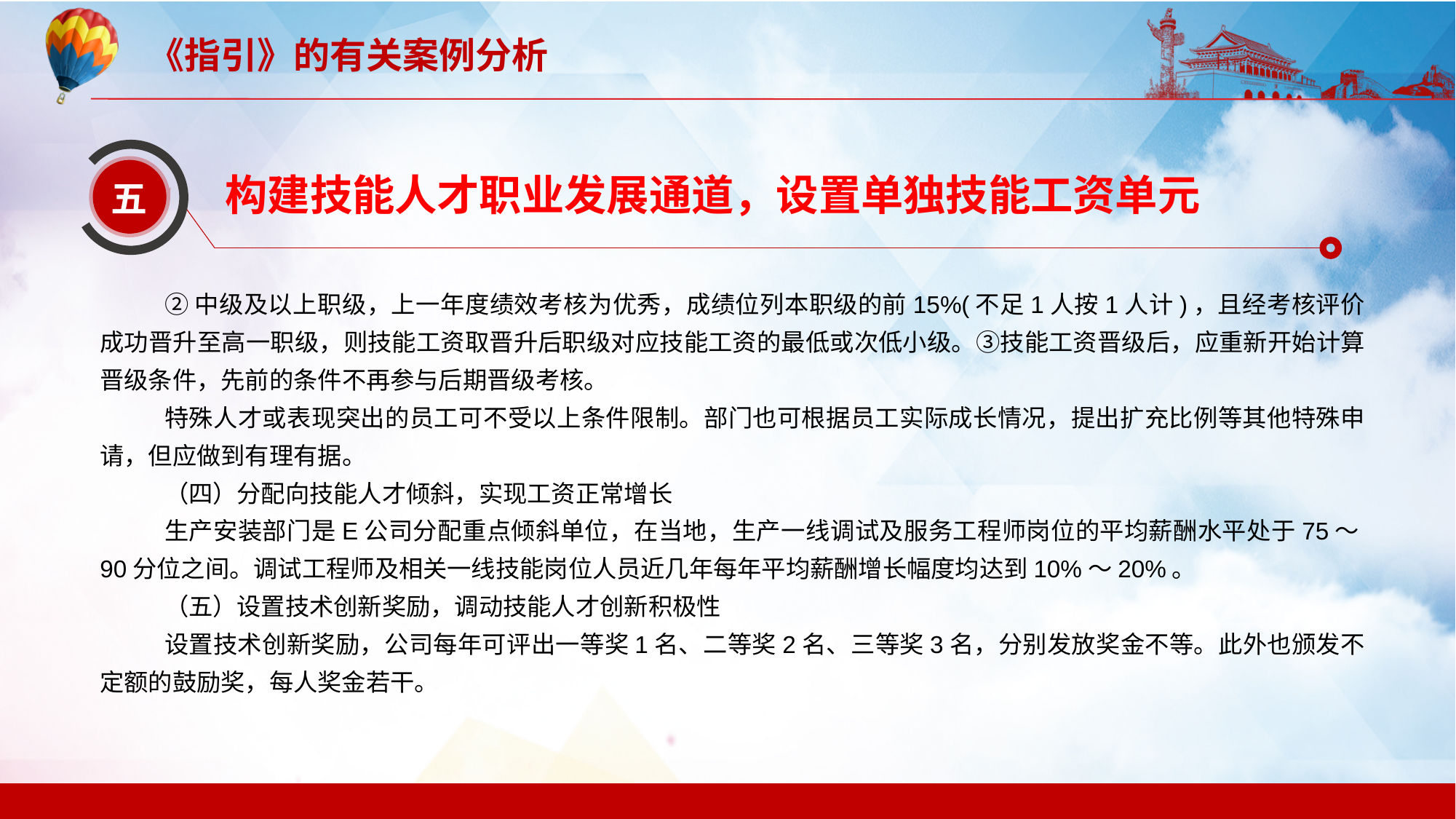

构建技能人才职业发展通道，设置单独技能工资单元
五

②中级及以上职级，上一年度绩效考核为优秀，成绩位列本职级的前15%(不足1人按1人计)，且经考核评价成功晋升至高一职级，则技能工资取晋升后职级对应技能工资的最低或次低小级。③技能工资晋级后，应重新开始计算晋级条件，先前的条件不再参与后期晋级考核。
特殊人才或表现突出的员工可不受以上条件限制。部门也可根据员工实际成长情况，提出扩充比例等其他特殊申请，但应做到有理有据。
（四）分配向技能人才倾斜，实现工资正常增长
生产安装部门是E公司分配重点倾斜单位，在当地，生产一线调试及服务工程师岗位的平均薪酬水平处于75～90分位之间。调试工程师及相关一线技能岗位人员近几年每年平均薪酬增长幅度均达到10%～20%。
（五）设置技术创新奖励，调动技能人才创新积极性
设置技术创新奖励，公司每年可评出一等奖1名、二等奖2名、三等奖3名，分别发放奖金不等。此外也颁发不定额的鼓励奖，每人奖金若干。